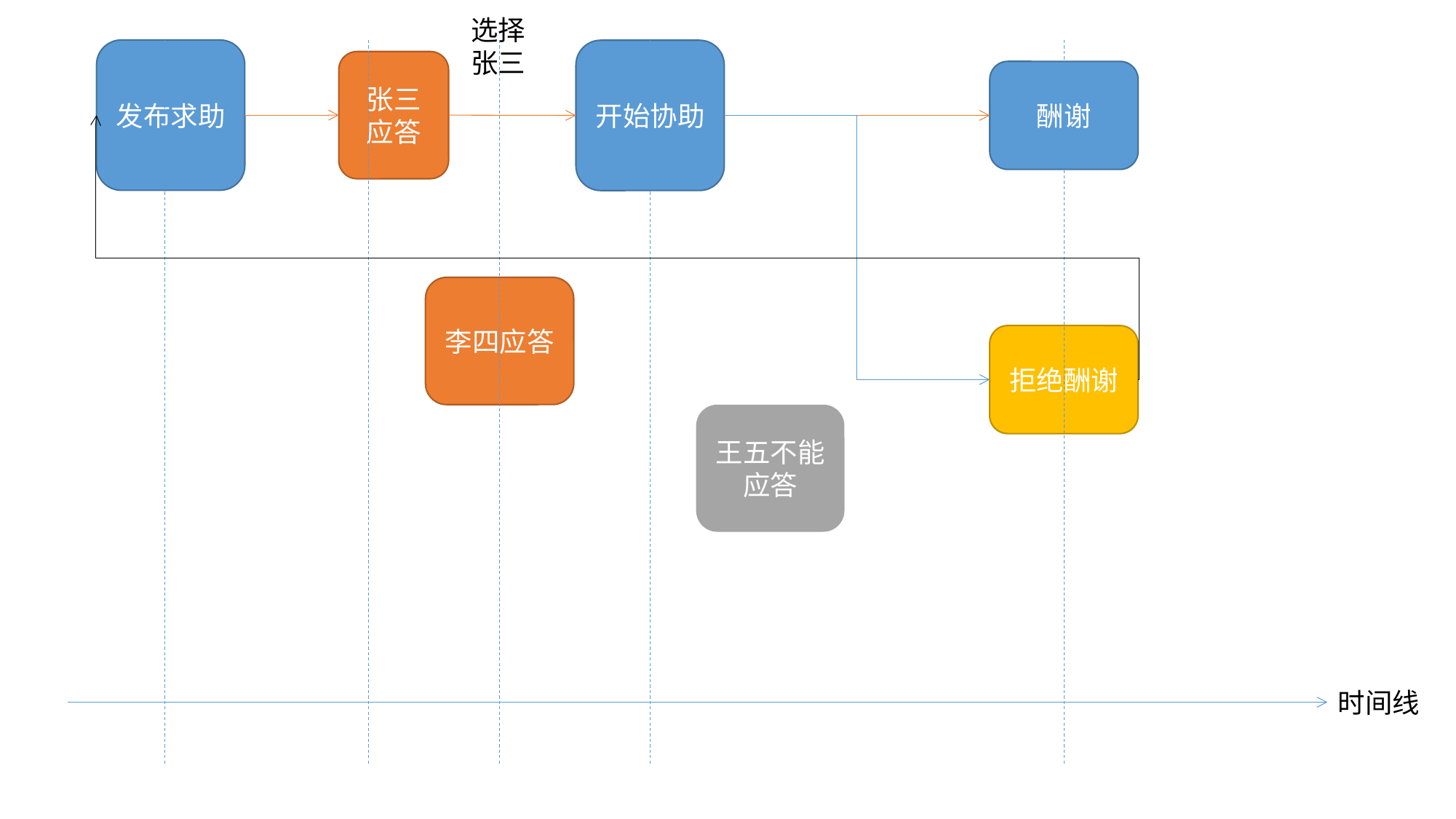

选择张三
发布求助
开始协助
张三应答
酬谢
李四应答
拒绝酬谢
王五不能应答
时间线